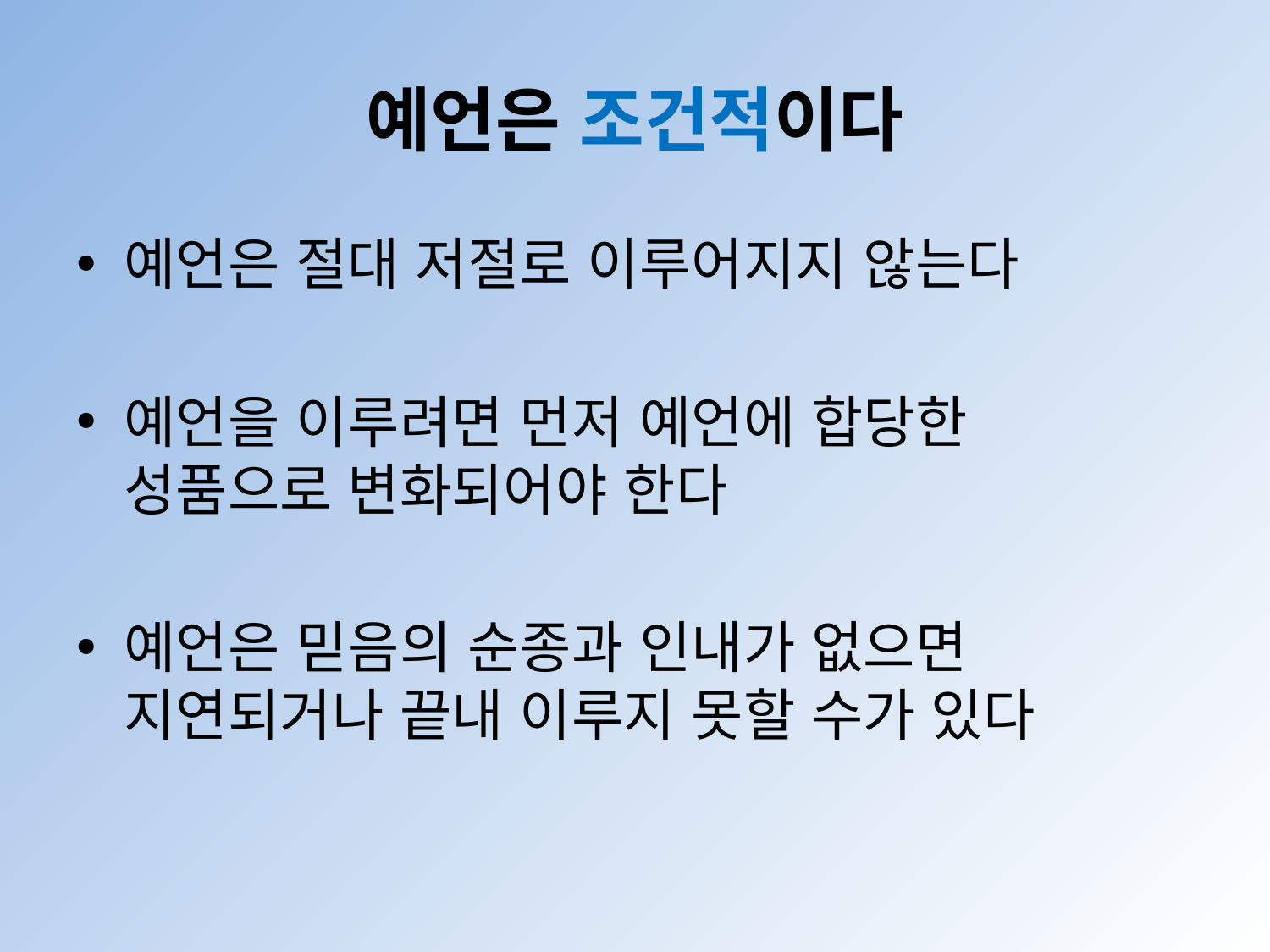

# 예언은 조건적이다
예언은 절대 저절로 이루어지지 않는다

예언을 이루려면 먼저 예언에 합당한
성품으로 변화되어야 한다

예언은 믿음의 순종과 인내가 없으면
지연되거나 끝내 이루지 못할 수가 있다